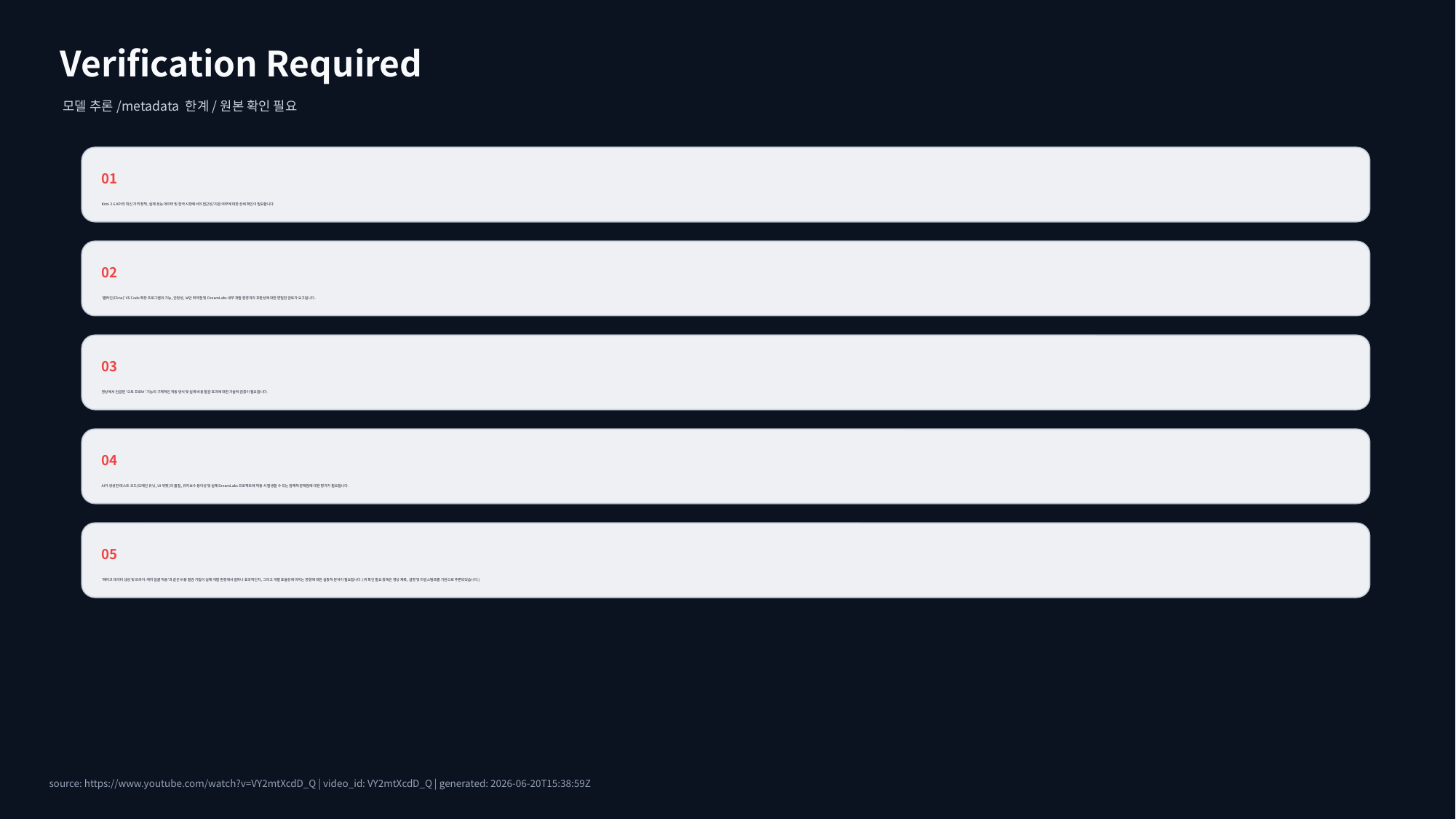

Verification Required
모델 추론/metadata 한계/원본 확인 필요

01
Kimi 2.6 API의 최신 가격 정책, 실제 성능 데이터 및 한국 시장에서의 접근성/지원 여부에 대한 상세 확인이 필요합니다.

02
'클라인(Cline)' VS Code 확장 프로그램의 기능, 안정성, 보안 취약점 및 DreamLabs 내부 개발 환경과의 호환성에 대한 면밀한 검토가 요구됩니다.

03
영상에서 언급된 '오토 프로브' 기능의 구체적인 작동 방식 및 실제 비용 절감 효과에 대한 기술적 검증이 필요합니다.

04
AI가 생성한 테스트 코드(도메인 유닛, UI 위젯)의 품질, 유지보수 용이성 및 실제 DreamLabs 프로젝트에 적용 시 발생할 수 있는 잠재적 문제점에 대한 평가가 필요합니다.

05
'페이크 데이터 생성 및 트라이-캐치 일괄 적용'과 같은 비용 절감 기법이 실제 개발 환경에서 얼마나 효과적인지, 그리고 개발 효율성에 미치는 영향에 대한 실증적 분석이 필요합니다. (위 확인 필요 항목은 영상 제목, 설명 및 타임스탬프를 기반으로 추론되었습니다.)
source: https://www.youtube.com/watch?v=VY2mtXcdD_Q | video_id: VY2mtXcdD_Q | generated: 2026-06-20T15:38:59Z